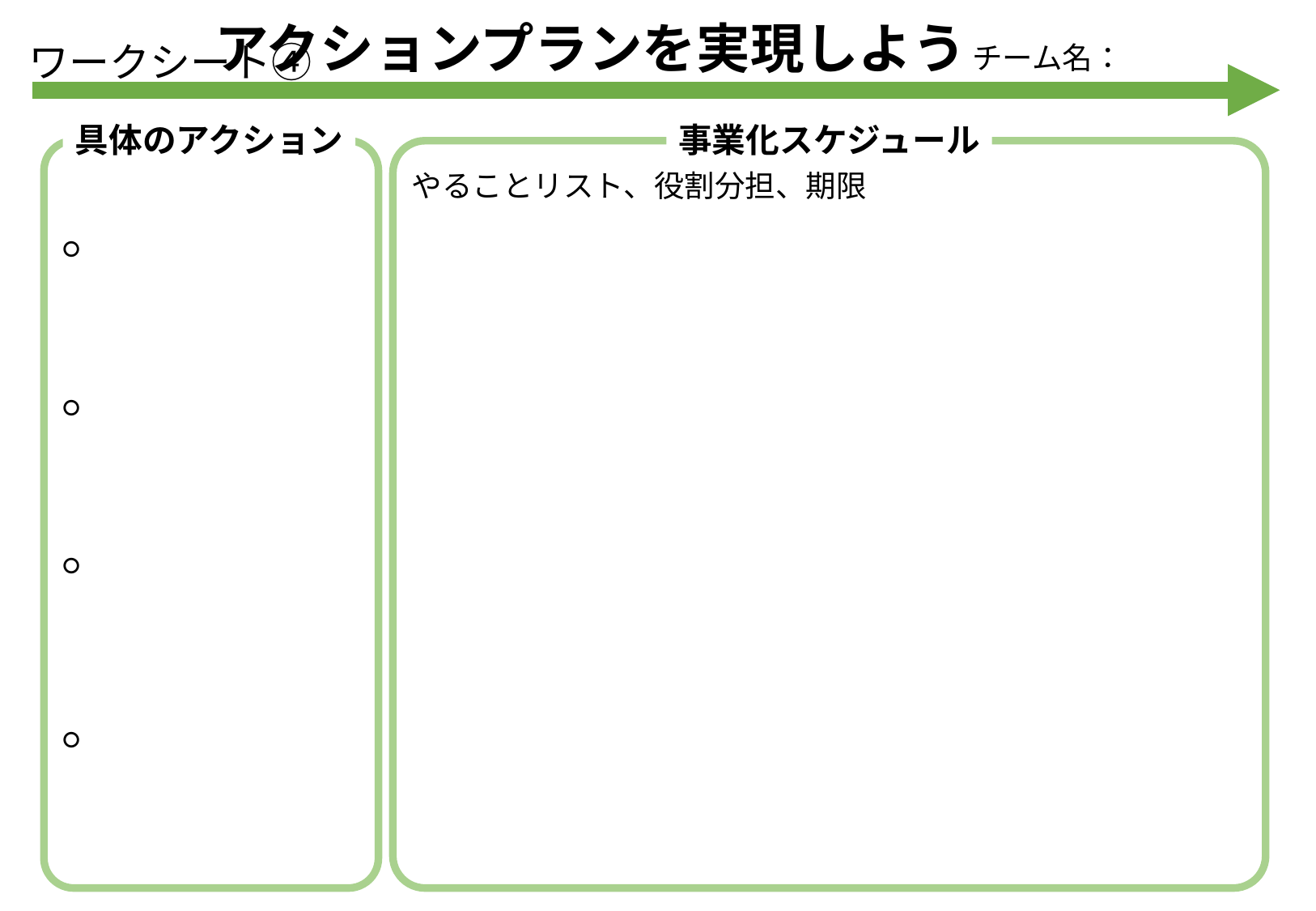

アクションプランを実現しよう
チーム名：
# ワークシート④
事業化スケジュール
具体のアクション

やることリスト、役割分担、期限
○
○
○
○